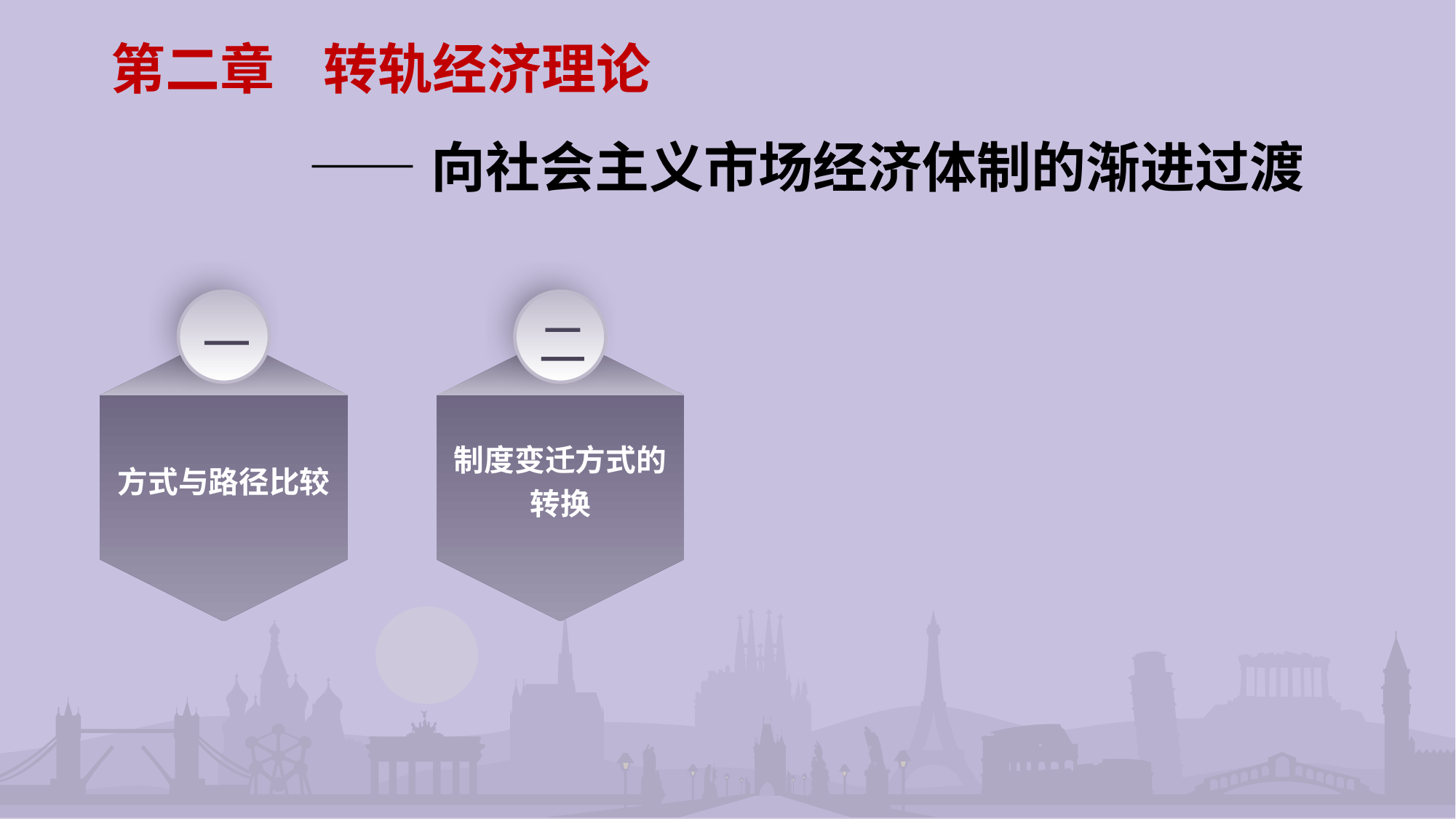

第二章    转轨经济理论
                ——向社会主义市场经济体制的渐进过渡
一
二
方式与路径比较

制度变迁方式的转换